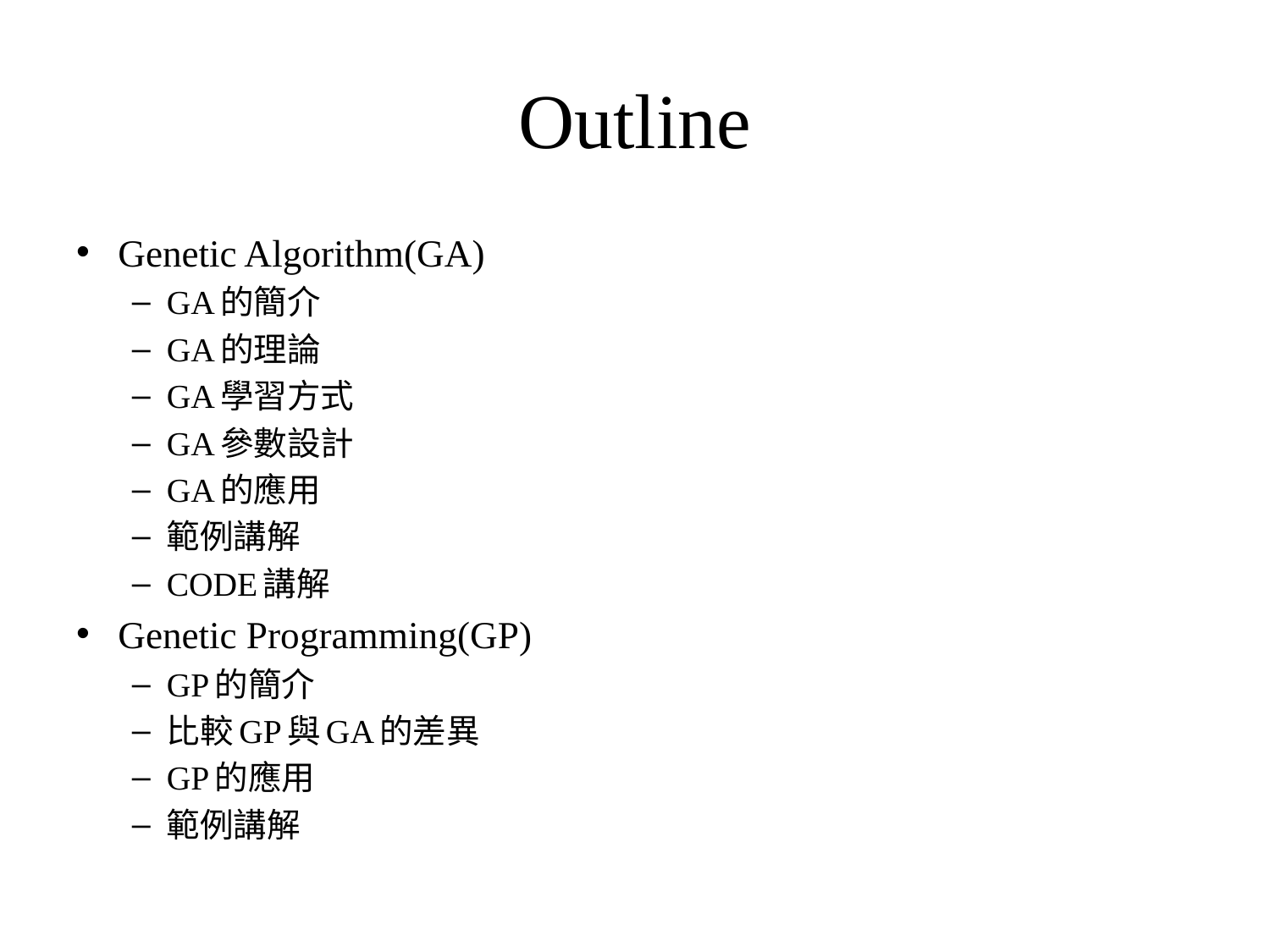

# Outline
Genetic Algorithm(GA)
GA的簡介
GA的理論
GA學習方式
GA參數設計
GA的應用
範例講解
CODE講解
Genetic Programming(GP)
GP的簡介
比較GP與GA的差異
GP的應用
範例講解